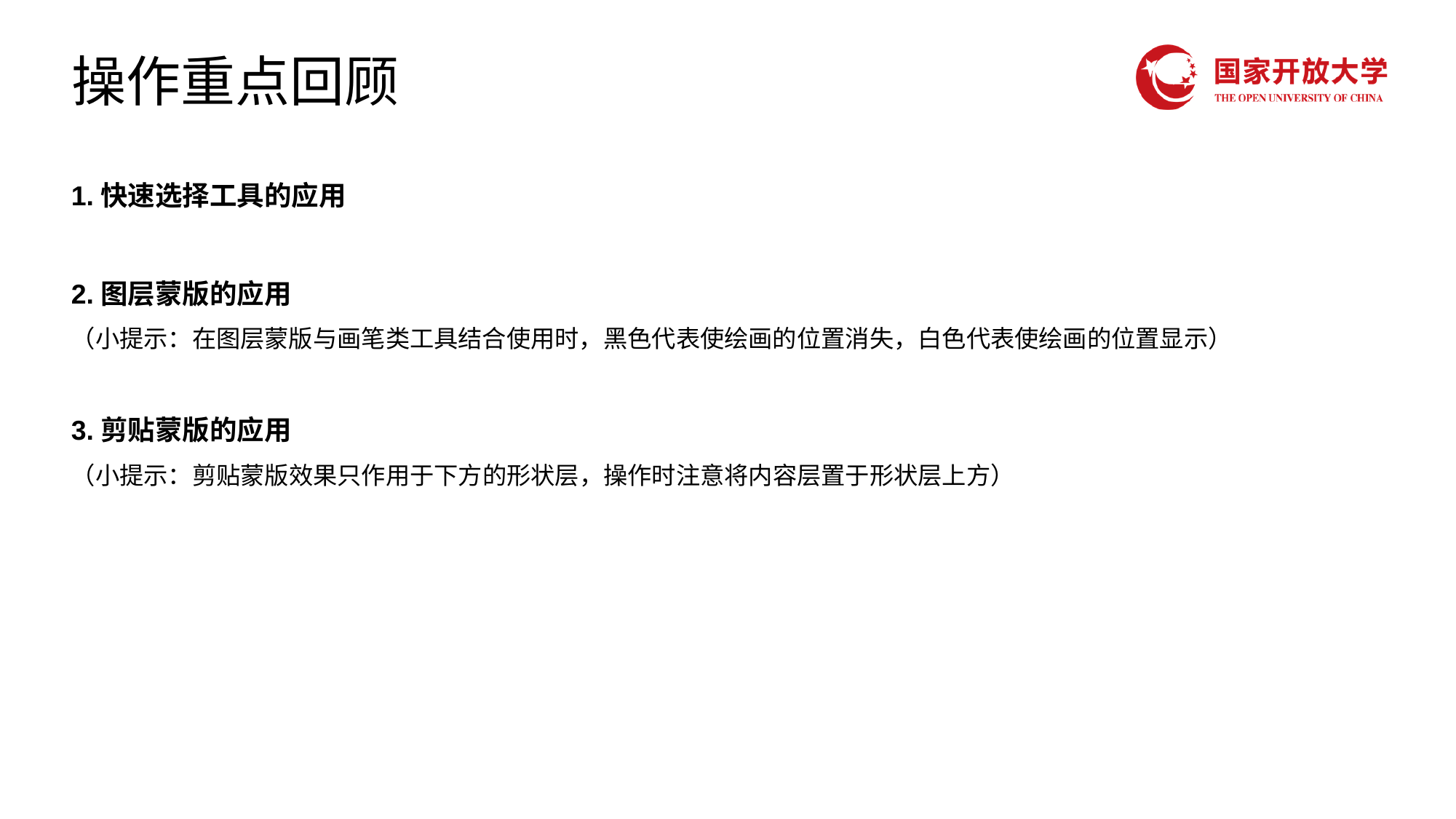

# 操作重点回顾
1.快速选择工具的应用

2.图层蒙版的应用
（小提示：在图层蒙版与画笔类工具结合使用时，黑色代表使绘画的位置消失，白色代表使绘画的位置显示）

3.剪贴蒙版的应用
（小提示：剪贴蒙版效果只作用于下方的形状层，操作时注意将内容层置于形状层上方）